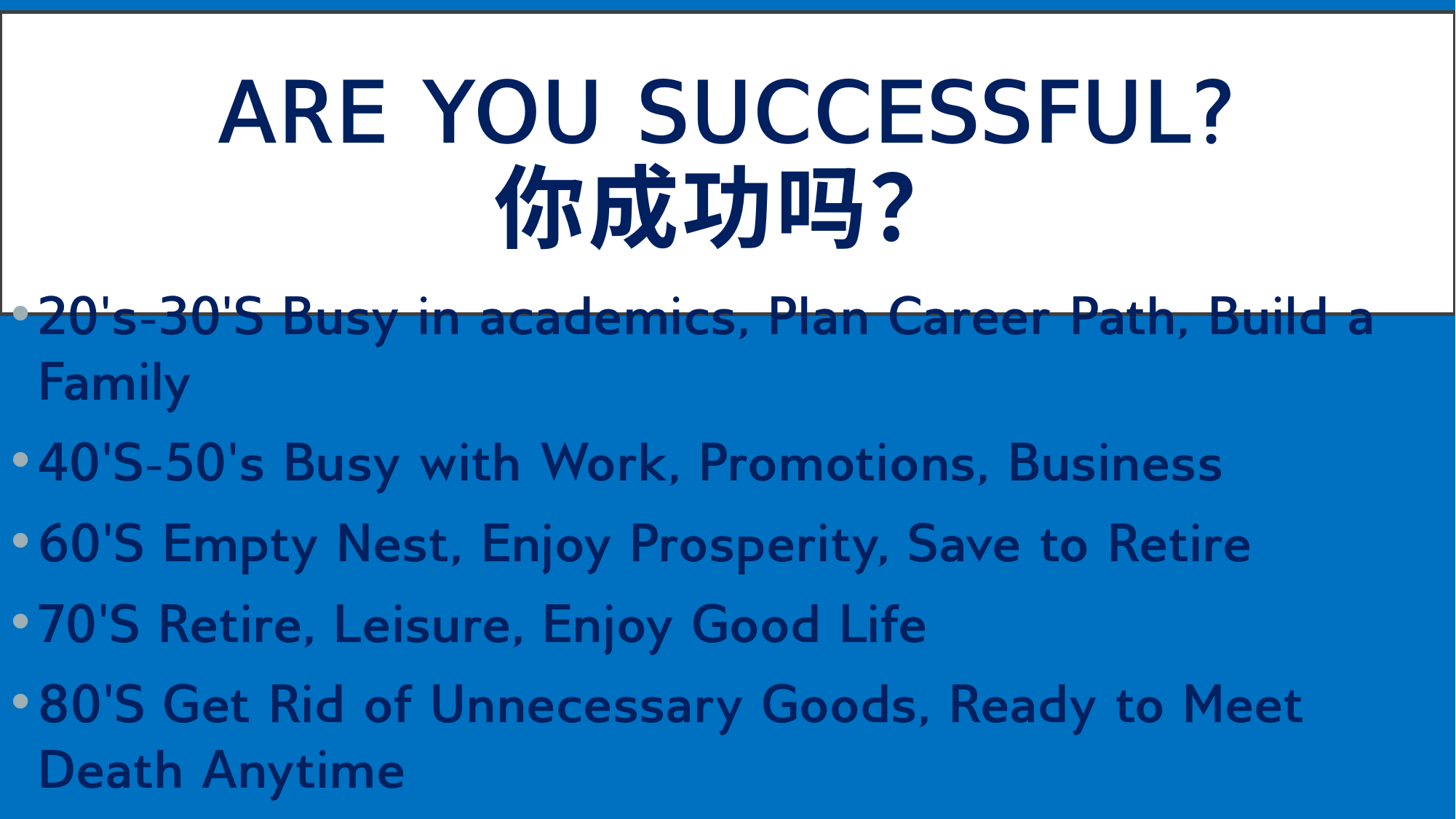

# Are you successful? 你成功吗？
20's-30'S Busy in academics, Plan Career Path, Build a Family
40'S-50's Busy with Work, Promotions, Business
60'S Empty Nest, Enjoy Prosperity, Save to Retire
70'S Retire, Leisure, Enjoy Good Life
80'S Get Rid of Unnecessary Goods, Ready to Meet Death Anytime